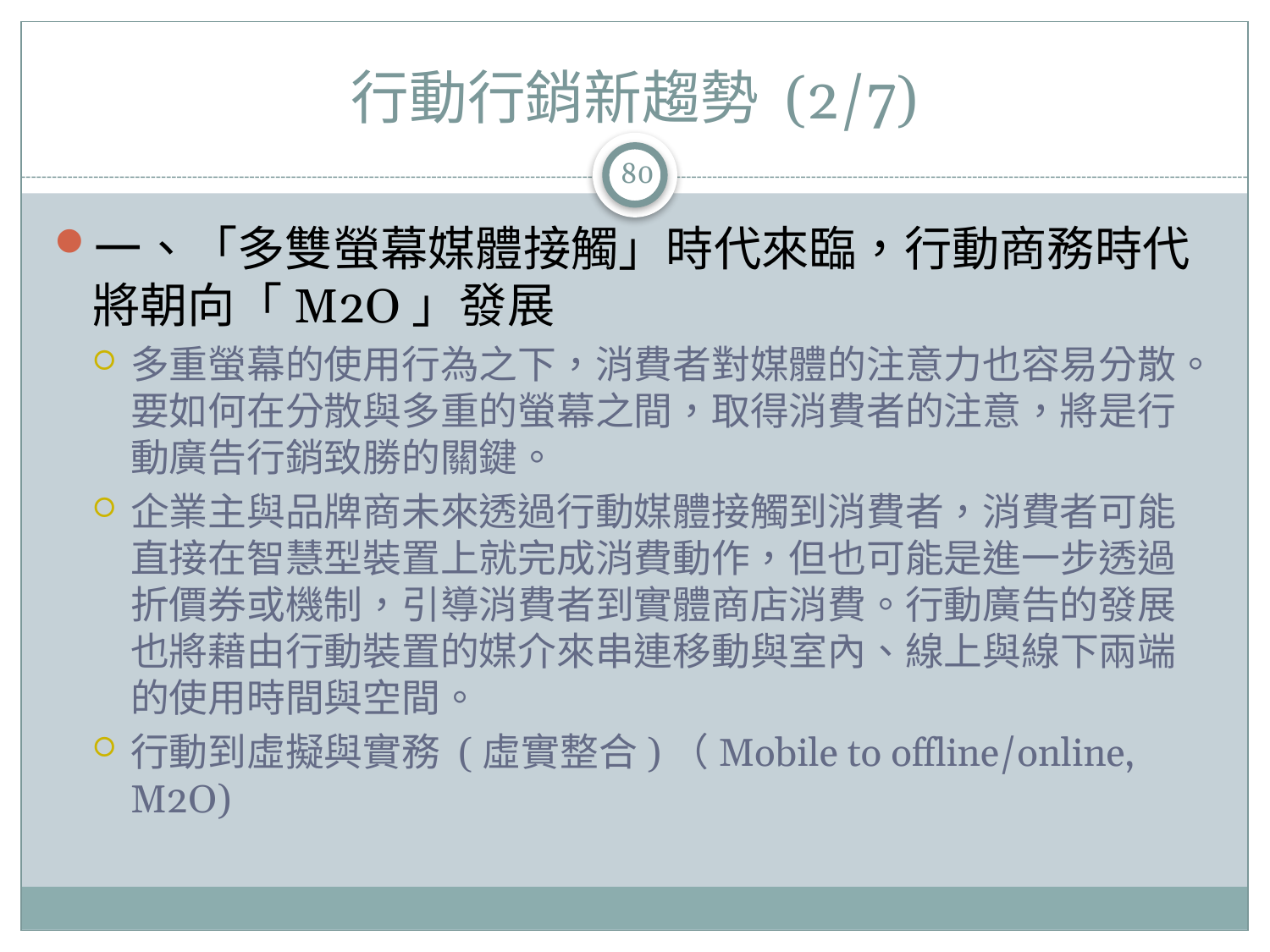

# 行動行銷新趨勢 (2/7)
80
一、「多雙螢幕媒體接觸」時代來臨，行動商務時代將朝向「M2O」發展
多重螢幕的使用行為之下，消費者對媒體的注意力也容易分散。要如何在分散與多重的螢幕之間，取得消費者的注意，將是行動廣告行銷致勝的關鍵。
企業主與品牌商未來透過行動媒體接觸到消費者，消費者可能直接在智慧型裝置上就完成消費動作，但也可能是進一步透過折價券或機制，引導消費者到實體商店消費。行動廣告的發展也將藉由行動裝置的媒介來串連移動與室內、線上與線下兩端的使用時間與空間。
行動到虛擬與實務 (虛實整合)（Mobile to offline/online, M2O)